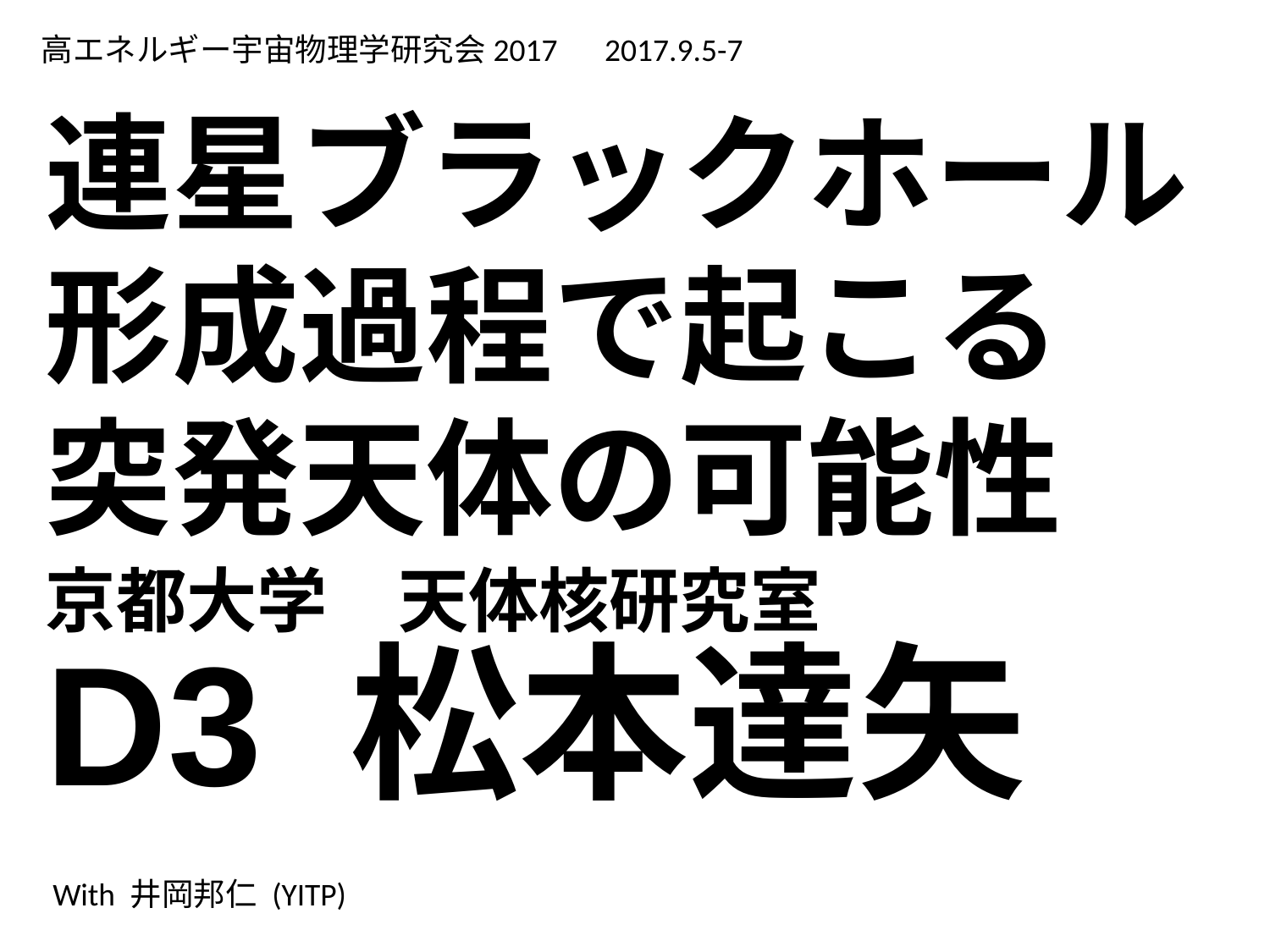

高エネルギー宇宙物理学研究会2017　2017.9.5-7
# 連星ブラックホール 形成過程で起こる 突発天体の可能性
京都大学　天体核研究室
D3 松本達矢
With 井岡邦仁 (YITP)